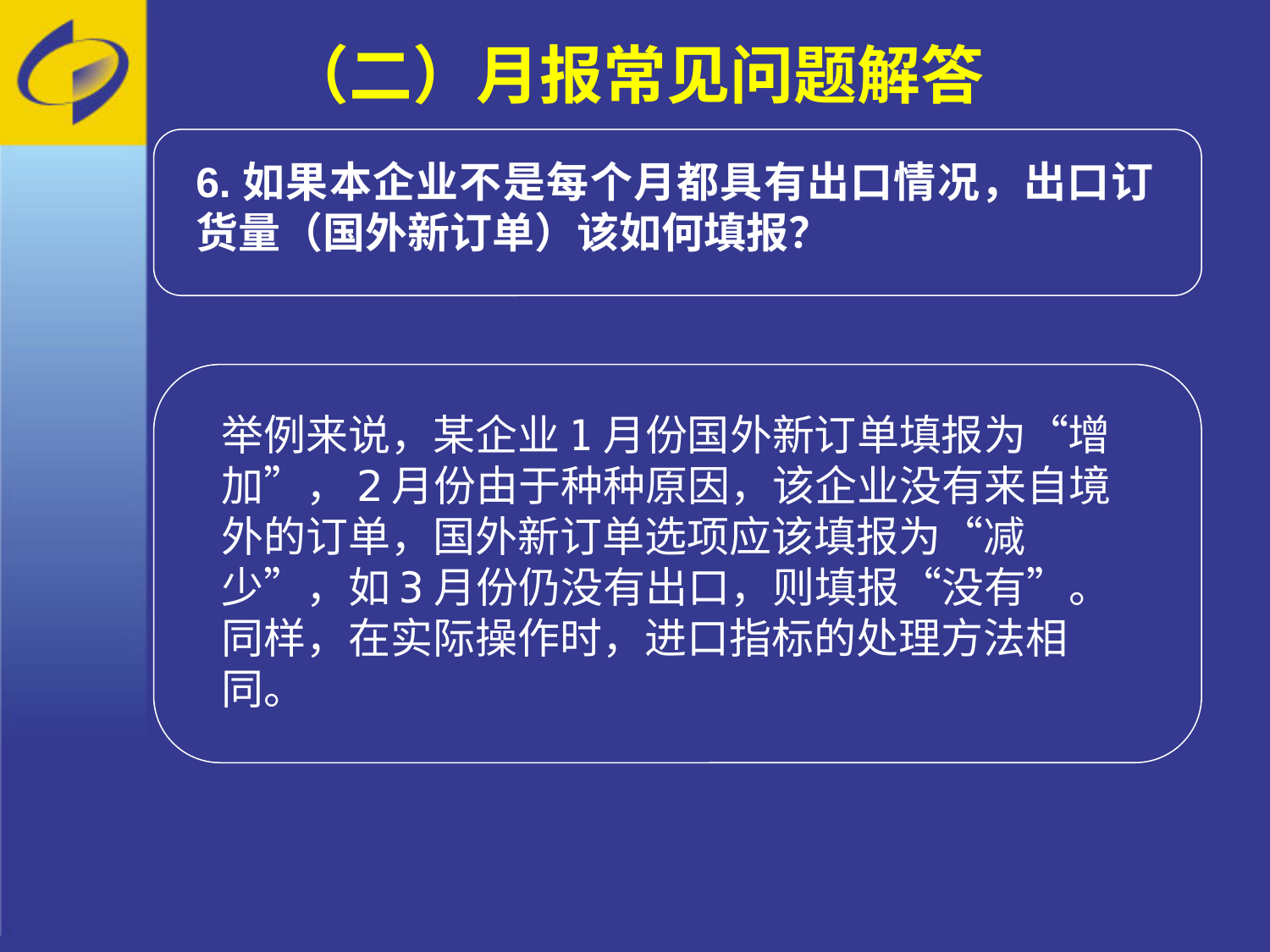

# （二）月报常见问题解答

6.如果本企业不是每个月都具有出口情况，出口订货量（国外新订单）该如何填报？

举例来说，某企业1月份国外新订单填报为“增加”，2月份由于种种原因，该企业没有来自境外的订单，国外新订单选项应该填报为“减少”，如3月份仍没有出口，则填报“没有”。同样，在实际操作时，进口指标的处理方法相同。